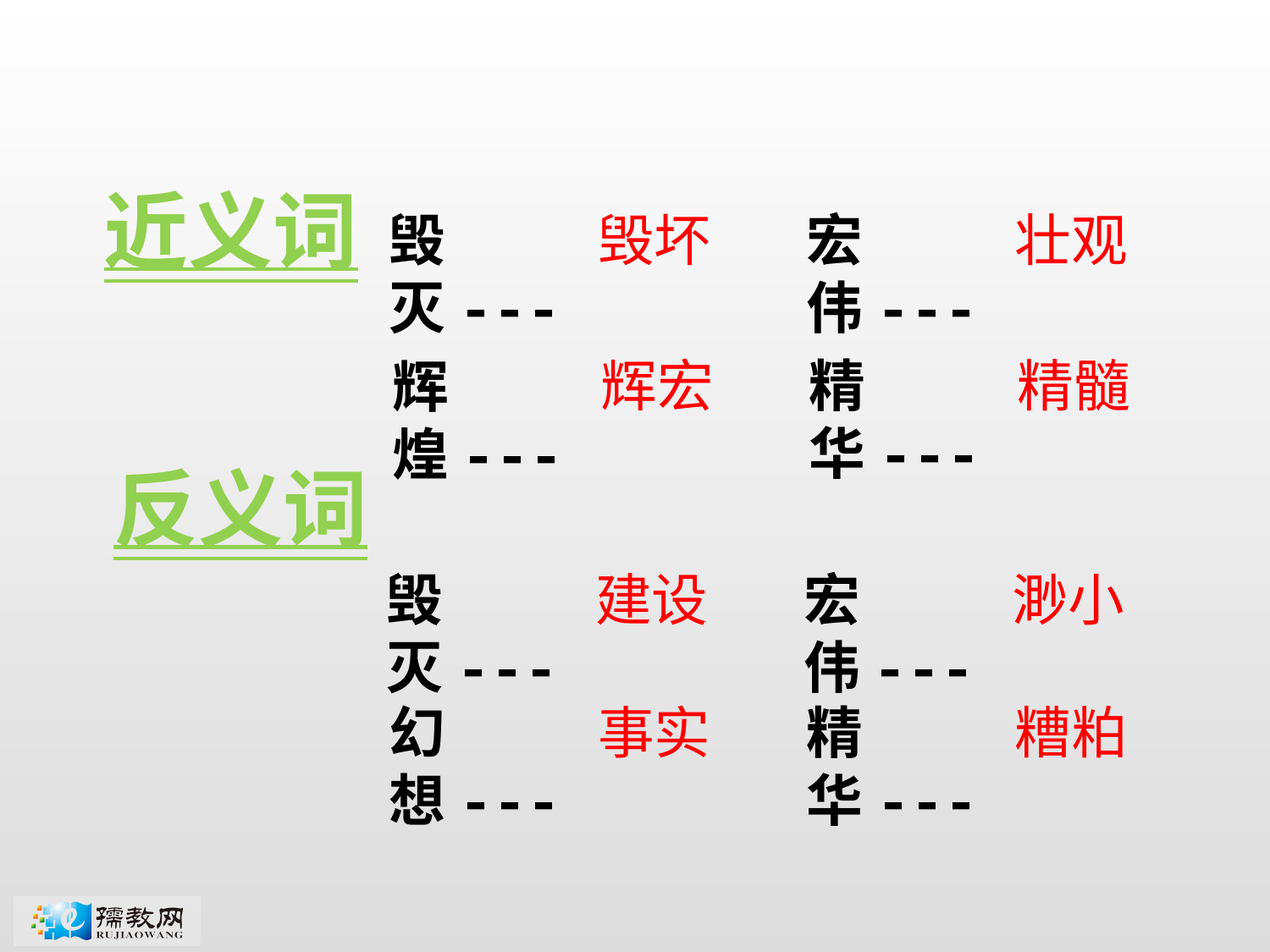

近义词
毁灭---
毁坏
宏伟---
壮观
辉宏
精华---
精髓
辉煌---
反义词
毁灭---
建设
宏伟---
渺小
幻想---
事实
精华---
糟粕